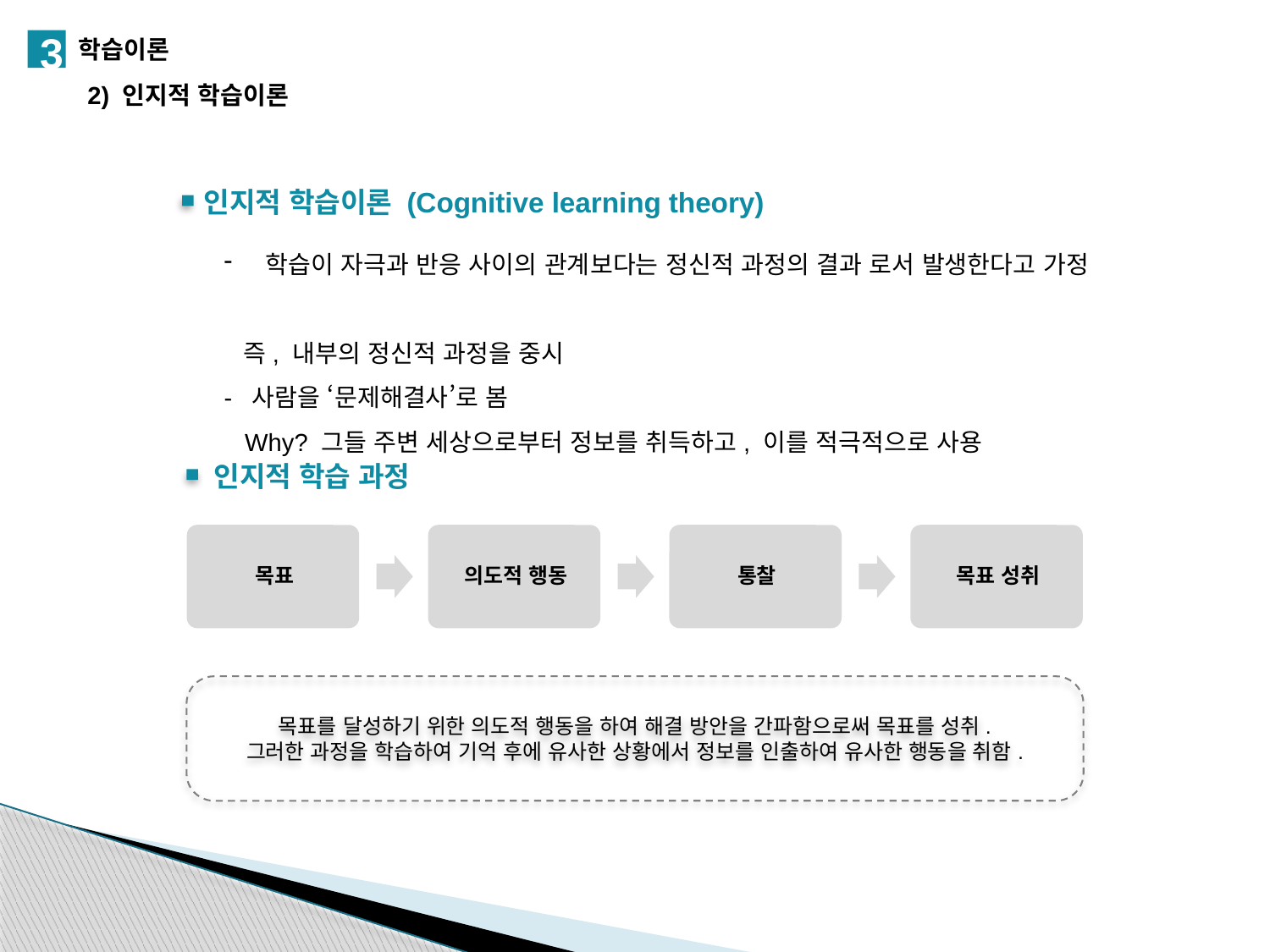

3
학습이론

2) 인지적 학습이론
인지적 학습이론 (Cognitive learning theory)

 학습이 자극과 반응 사이의 관계보다는 정신적 과정의 결과 로서 발생한다고 가정
  즉, 내부의 정신적 과정을 중시
-  사람을 ‘문제해결사’로 봄
   Why? 그들 주변 세상으로부터 정보를 취득하고, 이를 적극적으로 사용
인지적 학습 과정

목표

의도적 행동

통찰

목표 성취
목표를 달성하기 위한 의도적 행동을 하여 해결 방안을 간파함으로써 목표를 성취.
그러한 과정을 학습하여 기억 후에 유사한 상황에서 정보를 인출하여 유사한 행동을 취함.